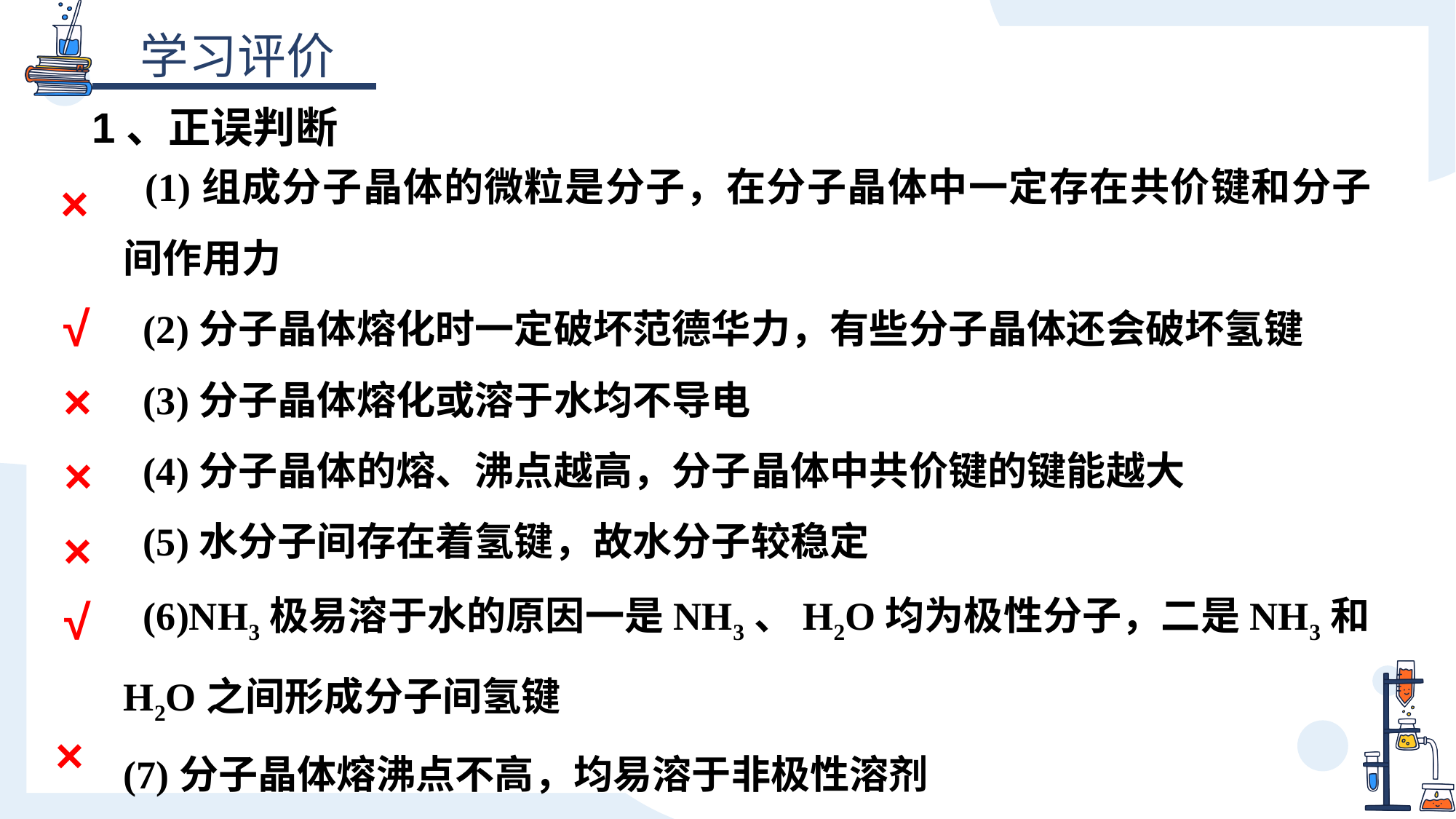

1、正误判断
  (1)组成分子晶体的微粒是分子，在分子晶体中一定存在共价键和分子间作用力
  (2)分子晶体熔化时一定破坏范德华力，有些分子晶体还会破坏氢键
  (3)分子晶体熔化或溶于水均不导电
  (4)分子晶体的熔、沸点越高，分子晶体中共价键的键能越大
  (5)水分子间存在着氢键，故水分子较稳定
  (6)NH3极易溶于水的原因一是NH3、H2O均为极性分子，二是NH3和H2O之间形成分子间氢键
(7)分子晶体熔沸点不高，均易溶于非极性溶剂
×
√
×
×
×
√
×